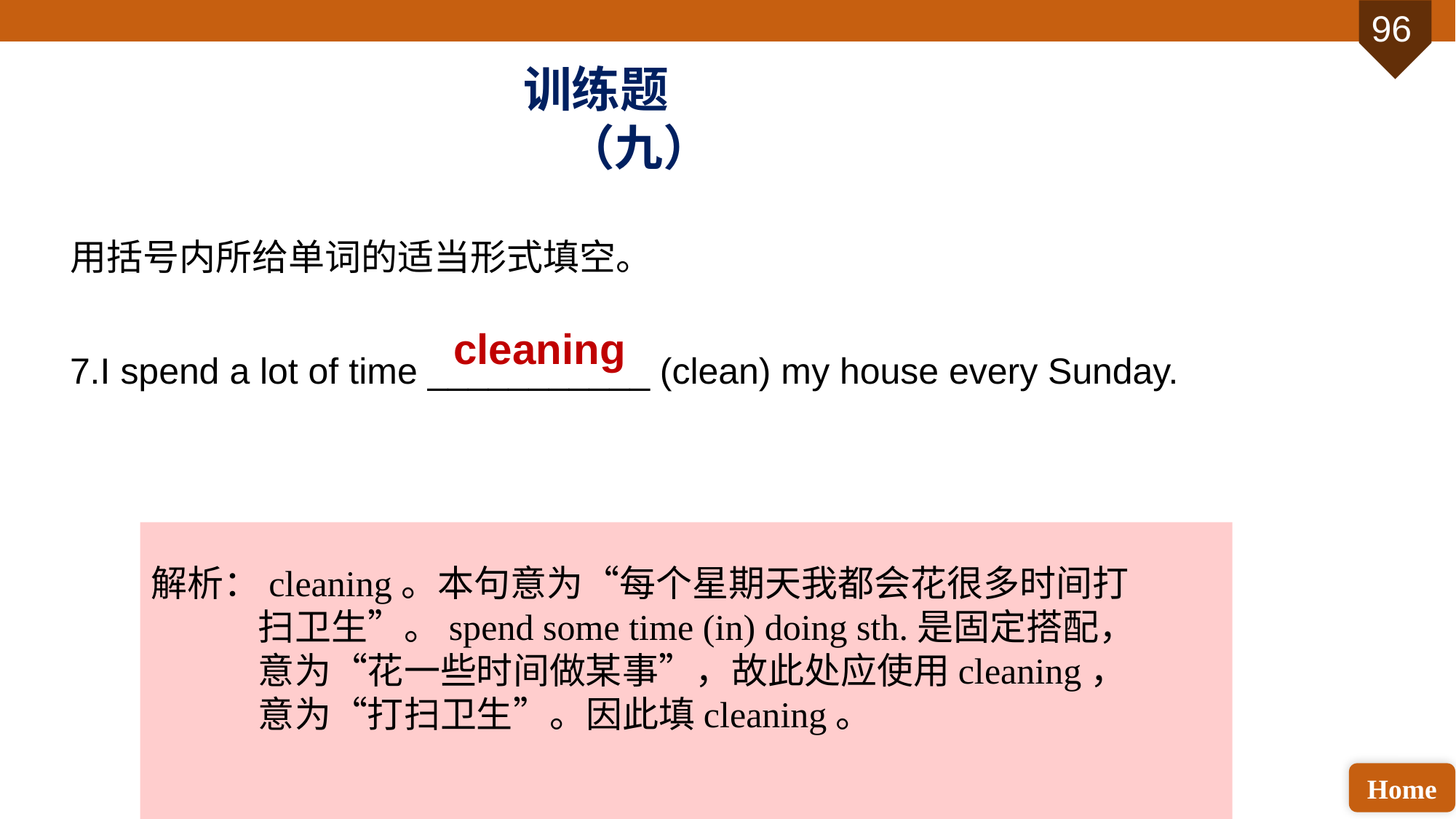

训练题（九）
用括号内所给单词的适当形式填空。

7.I spend a lot of time ___________ (clean) my house every Sunday.
cleaning

解析：cleaning。本句意为“每个星期天我都会花很多时间打扫卫生”。spend some time (in) doing sth.是固定搭配，意为“花一些时间做某事”，故此处应使用cleaning，意为“打扫卫生”。因此填cleaning。